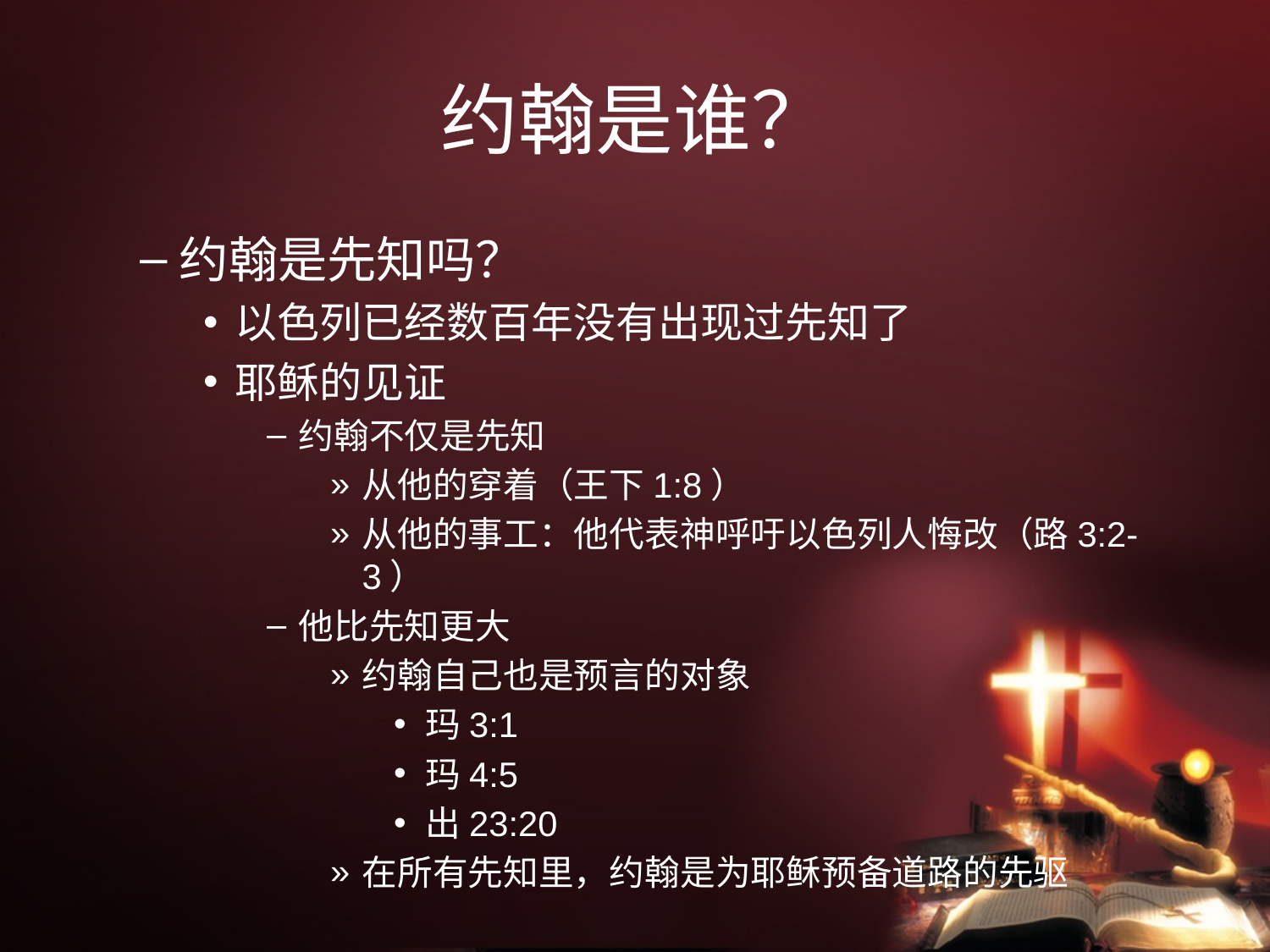

# 约翰是谁？
约翰是先知吗？
以色列已经数百年没有出现过先知了
耶稣的见证
约翰不仅是先知
从他的穿着（王下1:8）
从他的事工：他代表神呼吁以色列人悔改（路3:2-3）
他比先知更大
约翰自己也是预言的对象
玛3:1
玛4:5
出23:20
在所有先知里，约翰是为耶稣预备道路的先驱